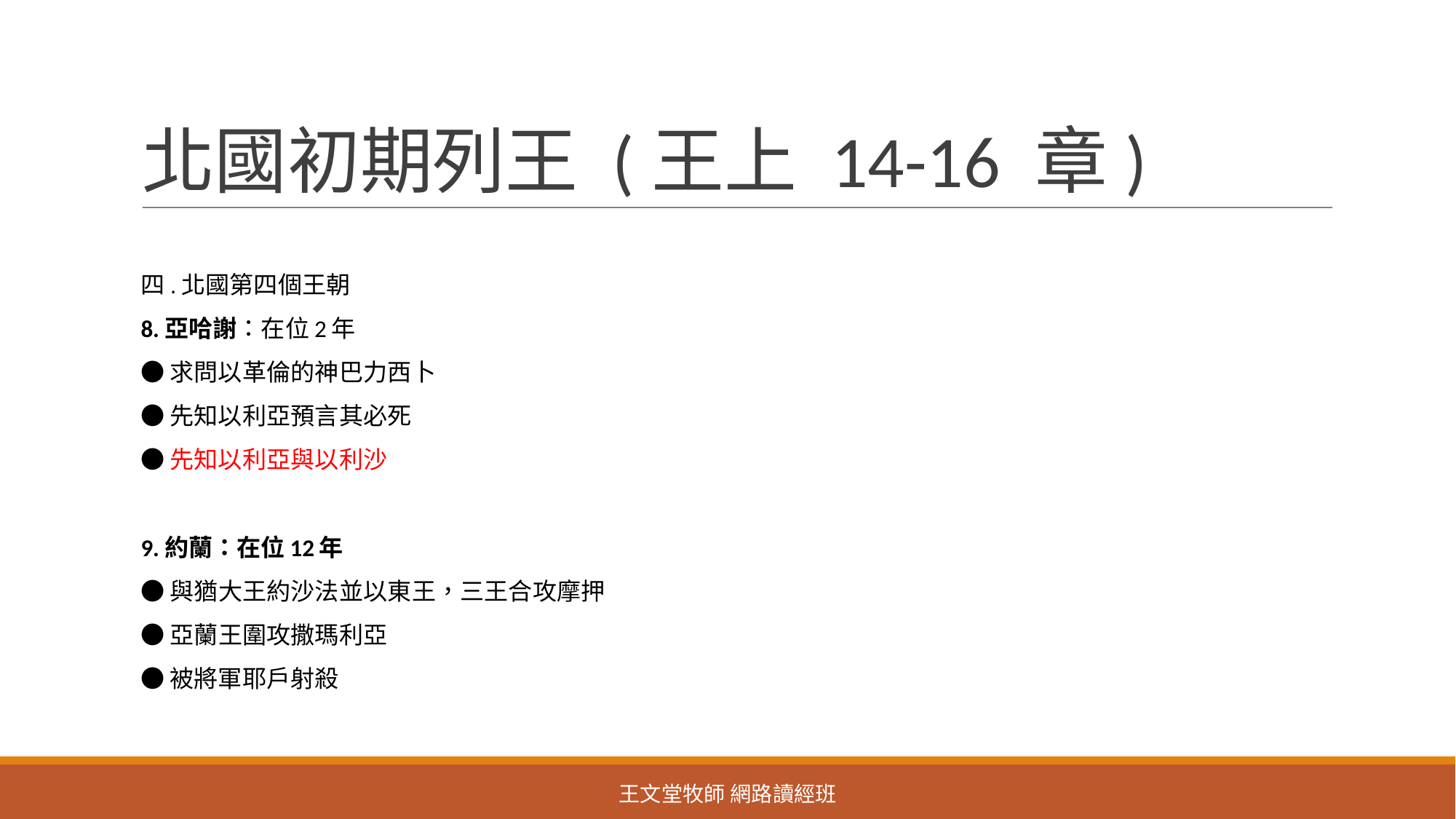

# 北國初期列王 (王上 14-16 章)

四.北國第四個王朝
8.亞哈謝：在位2年
●求問以革倫的神巴力西卜
●先知以利亞預言其必死
●先知以利亞與以利沙

9.約蘭：在位12年
●與猶大王約沙法並以東王，三王合攻摩押
●亞蘭王圍攻撒瑪利亞
●被將軍耶戶射殺

王文堂牧師 網路讀經班